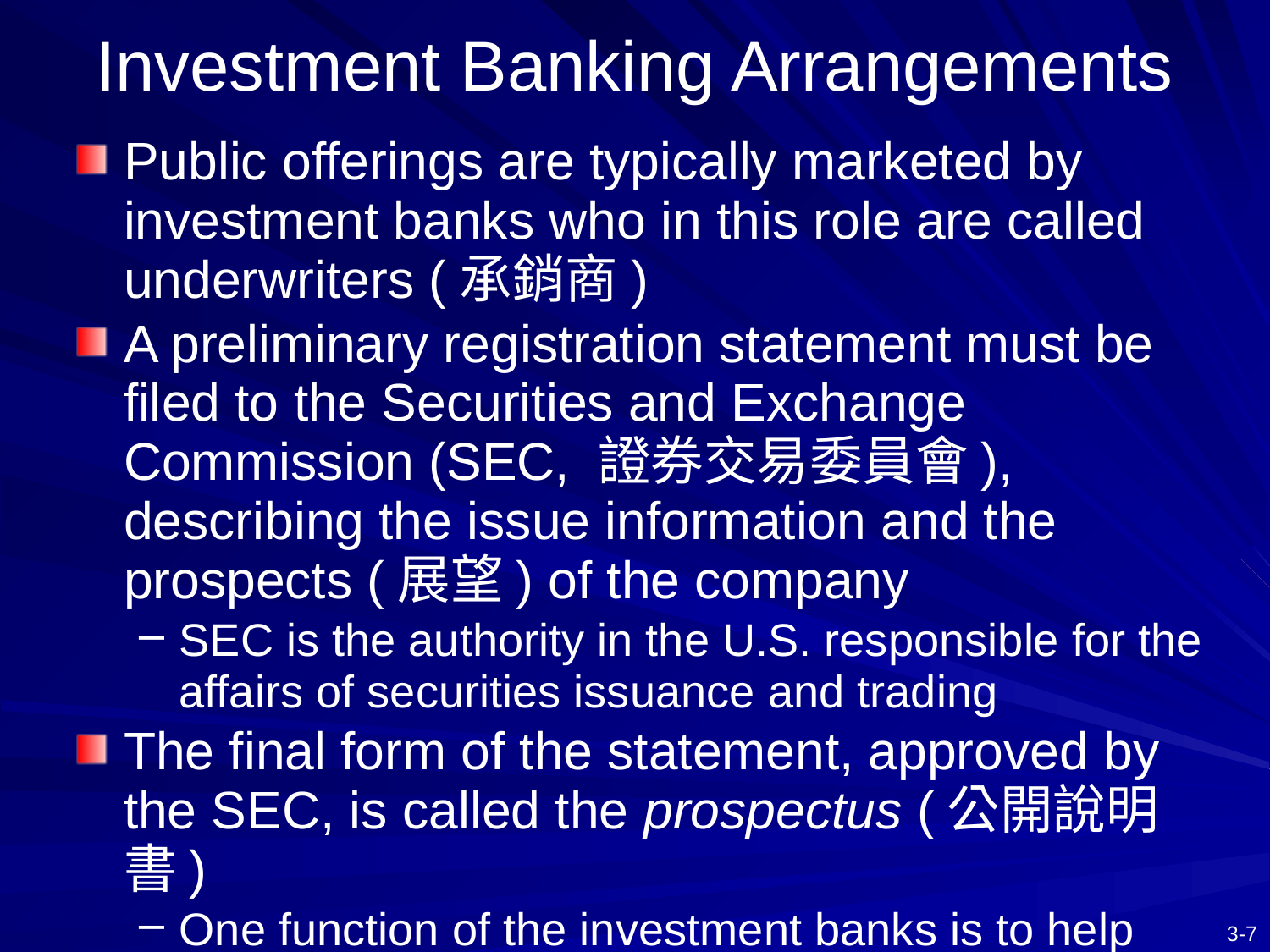

# Investment Banking Arrangements
Public offerings are typically marketed by investment banks who in this role are called underwriters (承銷商)
A preliminary registration statement must be filed to the Securities and Exchange Commission (SEC, 證券交易委員會), describing the issue information and the prospects (展望) of the company
SEC is the authority in the U.S. responsible for the affairs of securities issuance and trading
The final form of the statement, approved by the SEC, is called the prospectus (公開說明書)
One function of the investment banks is to help the issuing firm to prepare this statement